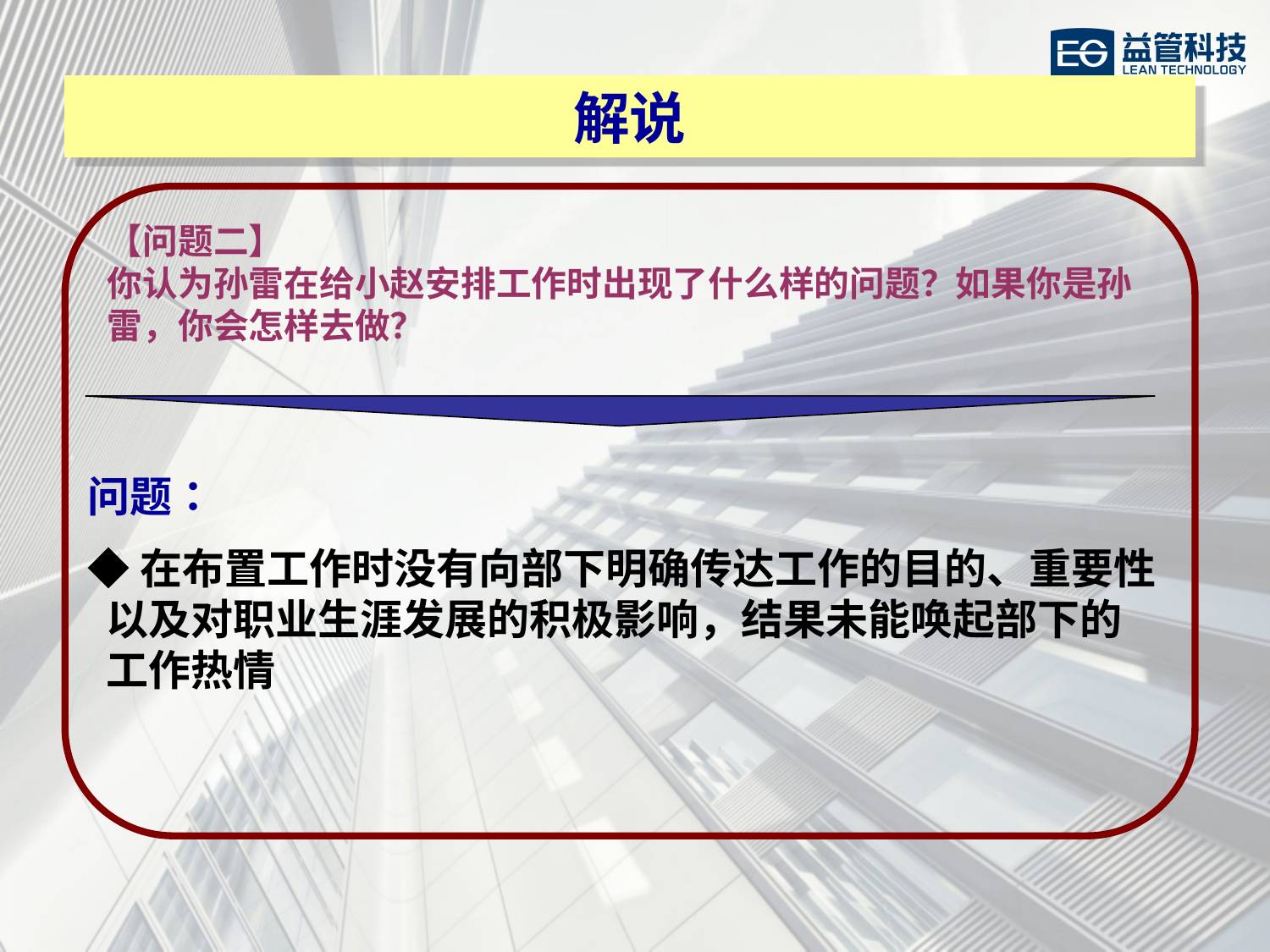

解说

【问题二】
你认为孙雷在给小赵安排工作时出现了什么样的问题？如果你是孙雷，你会怎样去做？

问题：
◆在布置工作时没有向部下明确传达工作的目的、重要性
  以及对职业生涯发展的积极影响，结果未能唤起部下的
  工作热情